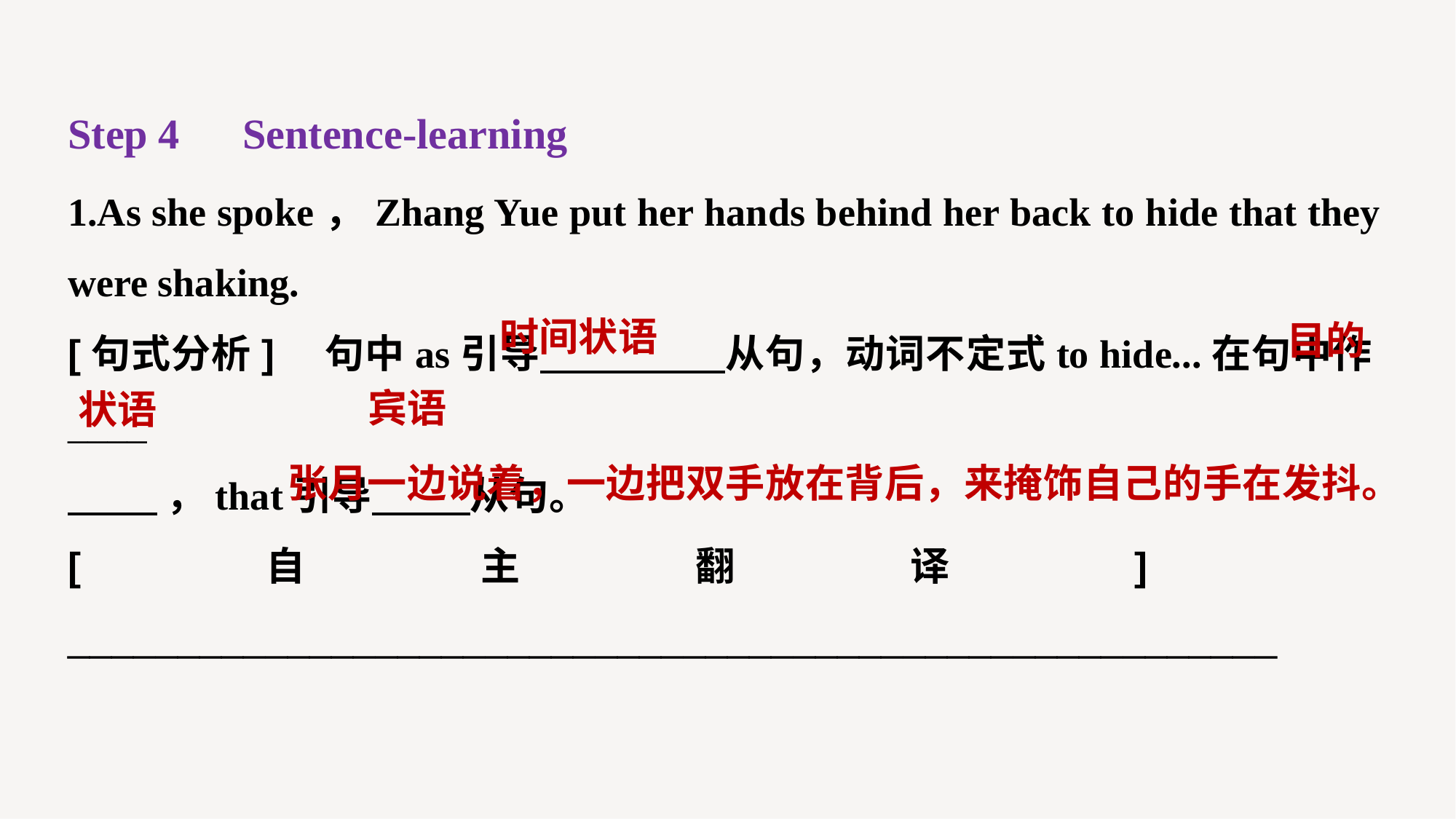

Step 4　Sentence-learning
1.As she spoke，Zhang Yue put her hands behind her back to hide that they were shaking.
[句式分析]　句中as引导                   从句，动词不定式to hide...在句中作____
          ，that引导           从句。
[自主翻译]　_______________________________________________________
时间状语
目的
宾语
状语
张月一边说着，一边把双手放在背后，来掩饰自己的手在发抖。